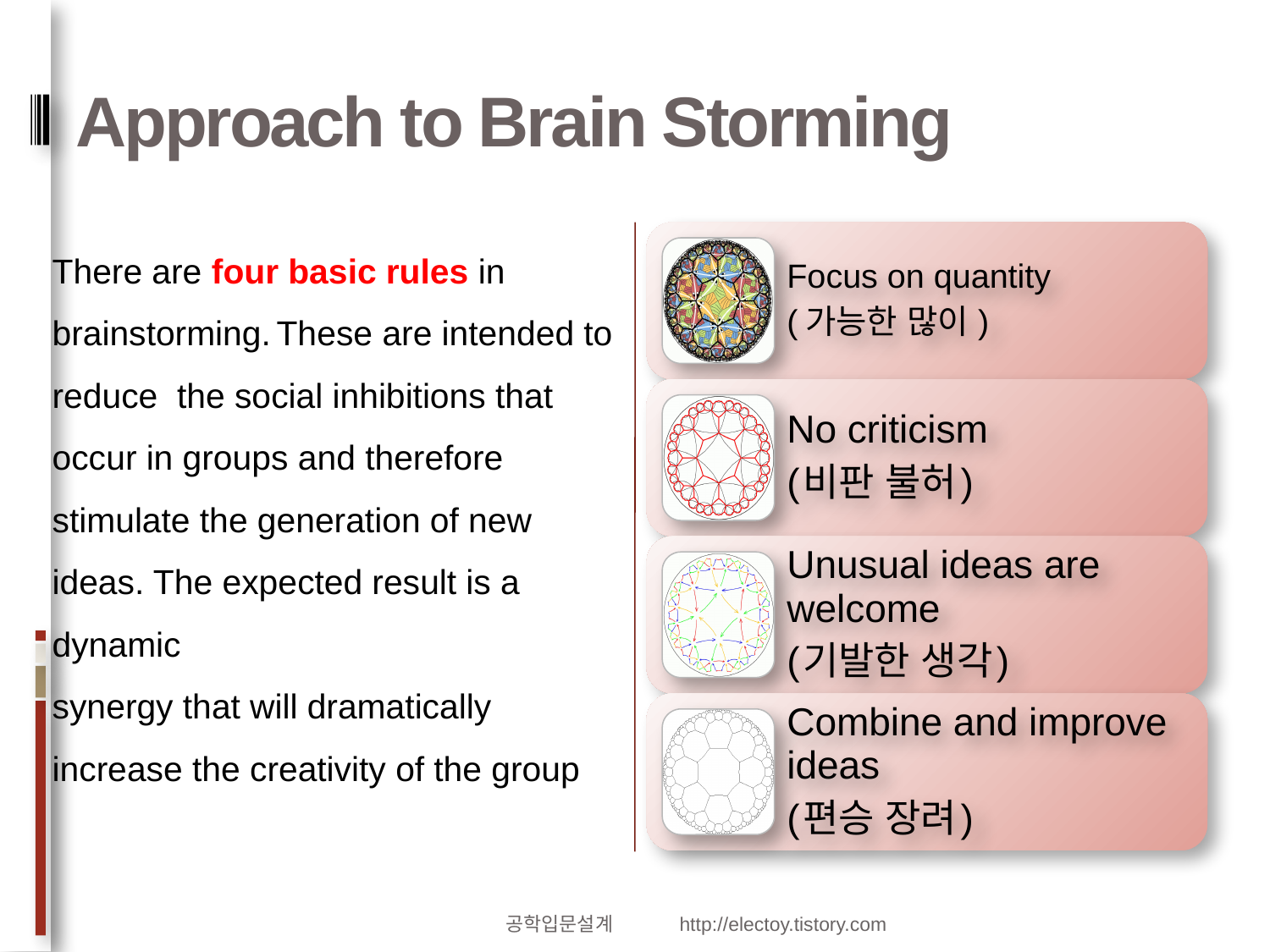

# Approach to Brain Storming
There are four basic rules in
brainstorming. These are intended to
reduce  the social inhibitions that
occur in groups and therefore
stimulate the generation of new ideas. The expected result is a dynamic
synergy that will dramatically increase the creativity of the group
Focus on quantity
(가능한 많이)
No criticism
(비판 불허)
Unusual ideas are welcome
(기발한 생각)
Combine and improve ideas
(편승 장려)
공학입문설계          http://electoy.tistory.com